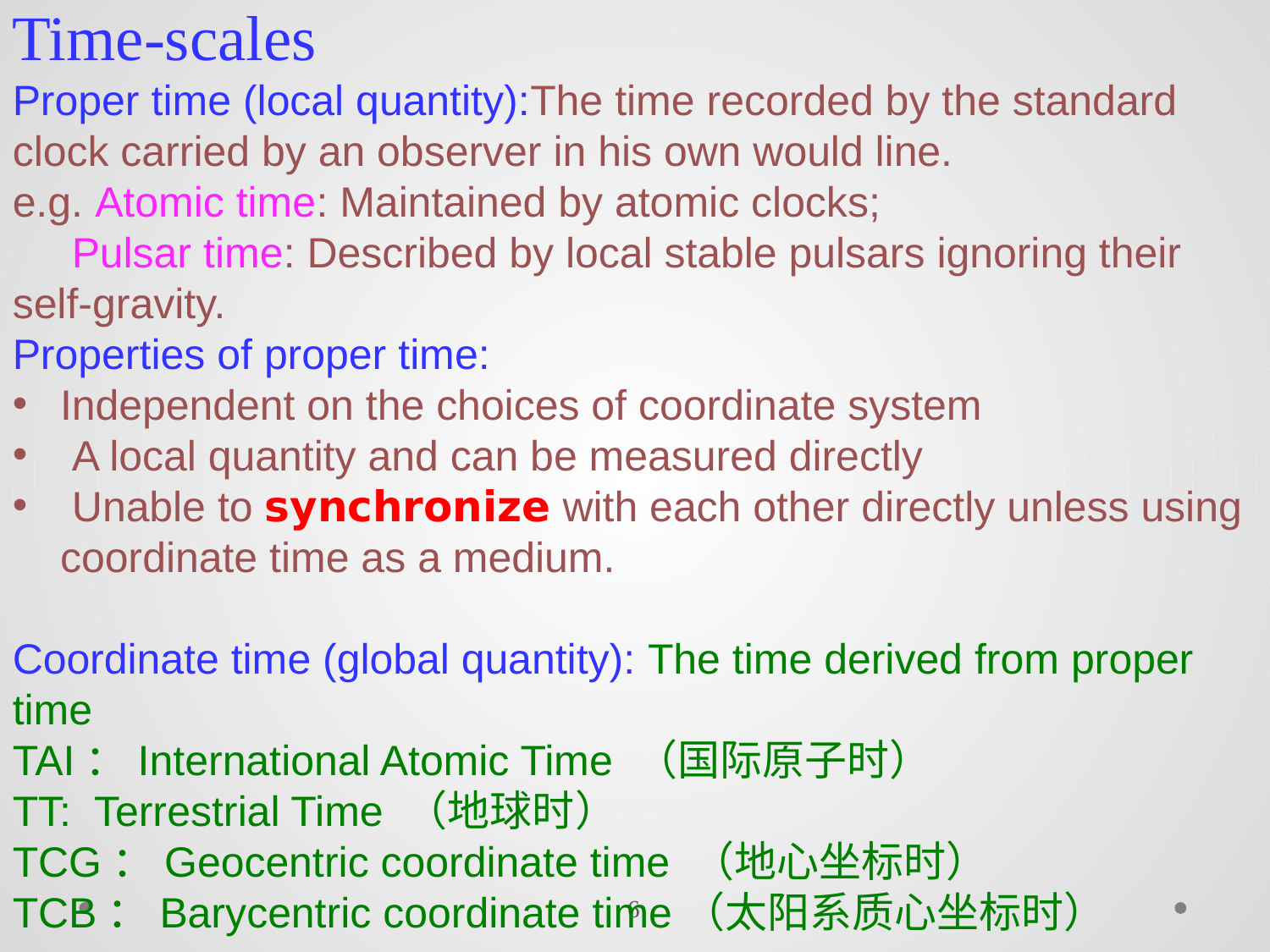

Time-scales
Proper time (local quantity):The time recorded by the standard clock carried by an observer in his own would line.
e.g. Atomic time: Maintained by atomic clocks;
     Pulsar time: Described by local stable pulsars ignoring their self-gravity.
Properties of proper time:
Independent on the choices of coordinate system
 A local quantity and can be measured directly
 Unable to synchronize with each other directly unless using coordinate time as a medium.

Coordinate time (global quantity): The time derived from proper time
TAI：International Atomic Time （国际原子时）
TT:  Terrestrial Time （地球时）
TCG：Geocentric coordinate time （地心坐标时）
TCB：Barycentric coordinate time（太阳系质心坐标时）

6